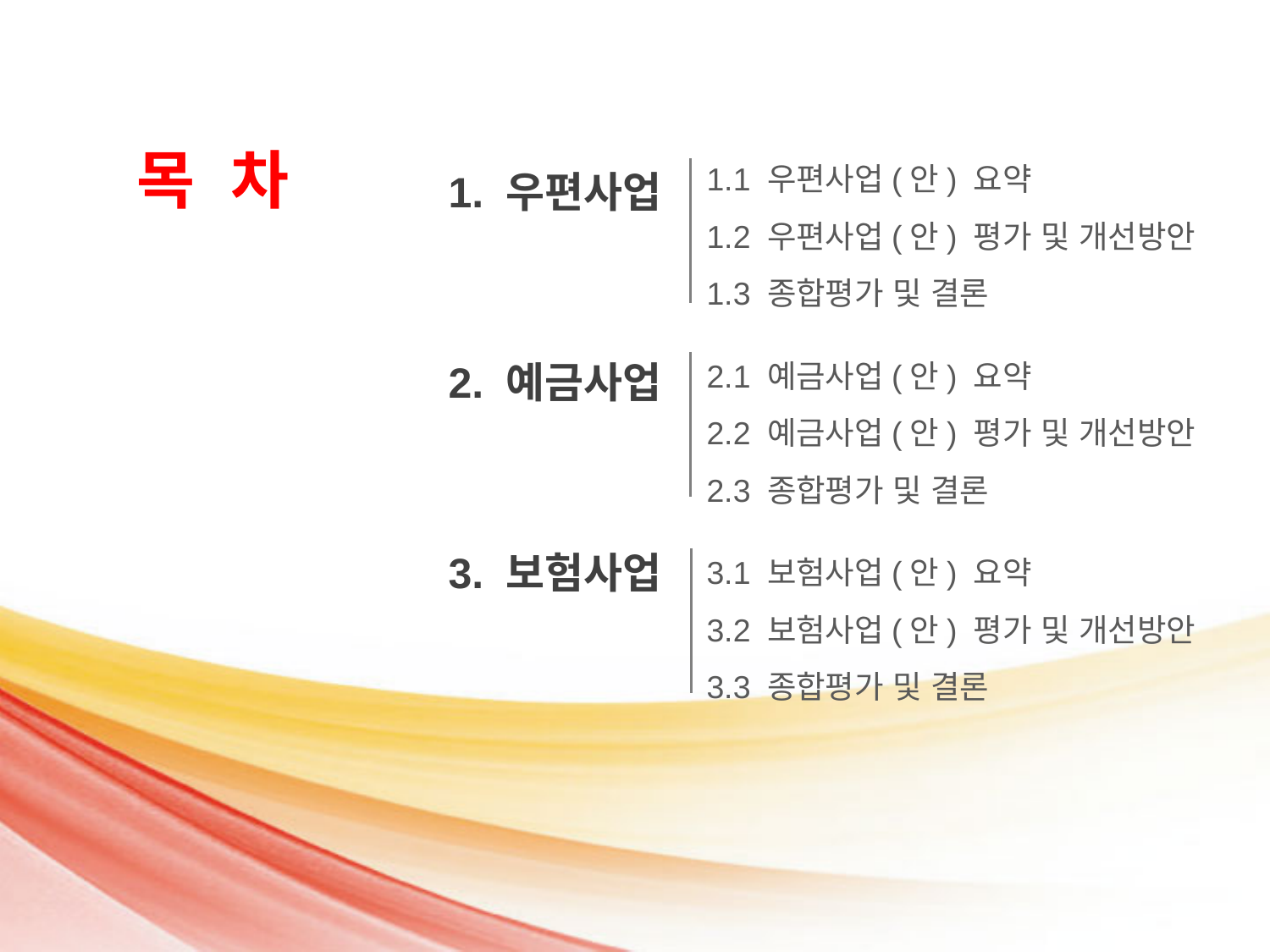

목  차
1. 우편사업

2. 예금사업

3. 보험사업
1.1 우편사업(안) 요약
1.2 우편사업(안) 평가 및 개선방안
1.3 종합평가 및 결론

2.1 예금사업(안) 요약
2.2 예금사업(안) 평가 및 개선방안
2.3 종합평가 및 결론

3.1 보험사업(안) 요약
3.2 보험사업(안) 평가 및 개선방안
3.3 종합평가 및 결론